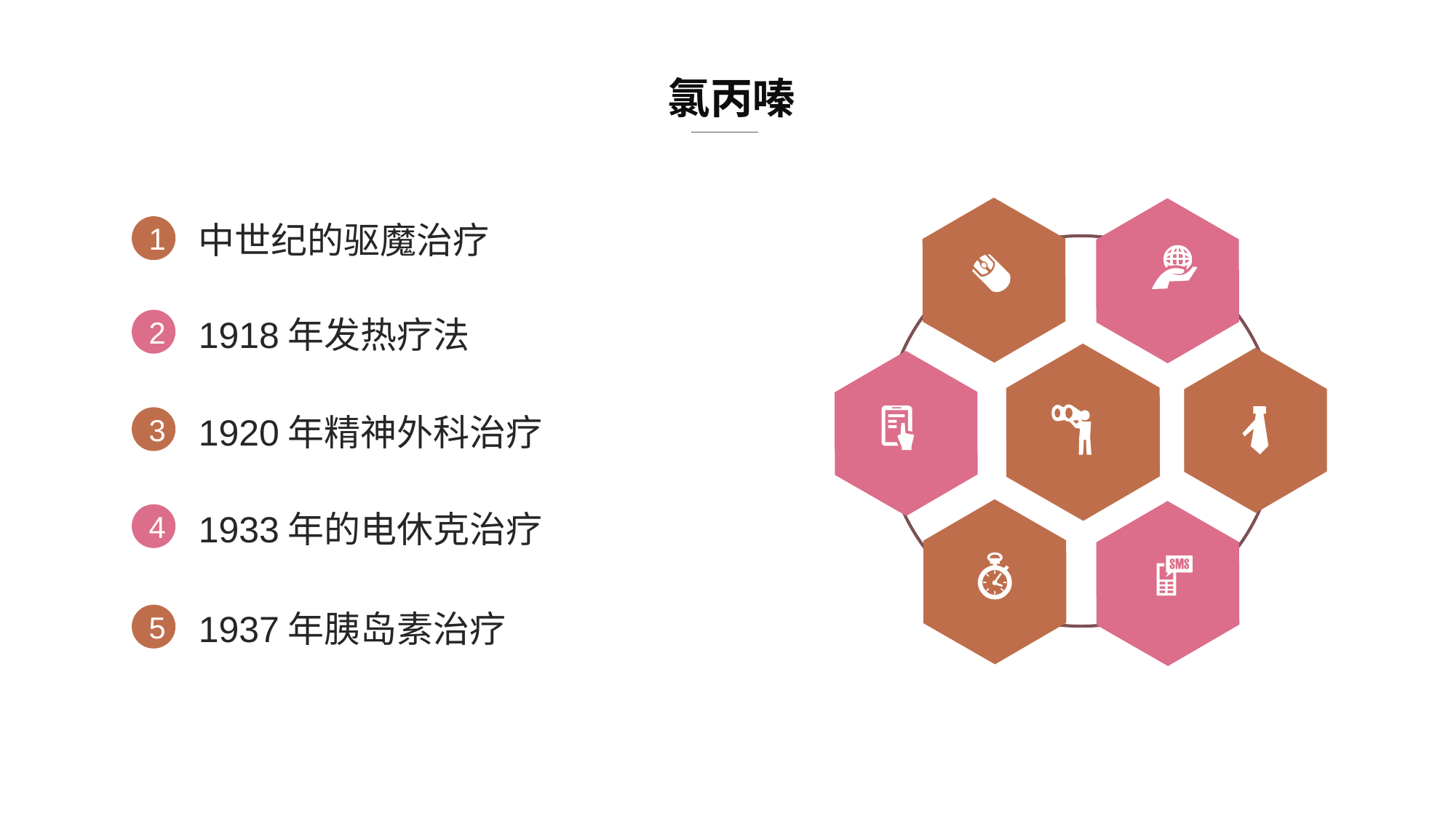

氯丙嗪

中世纪的驱魔治疗
1

1918年发热疗法
2

1920年精神外科治疗

3
1933年的电休克治疗
4

1937年胰岛素治疗
5